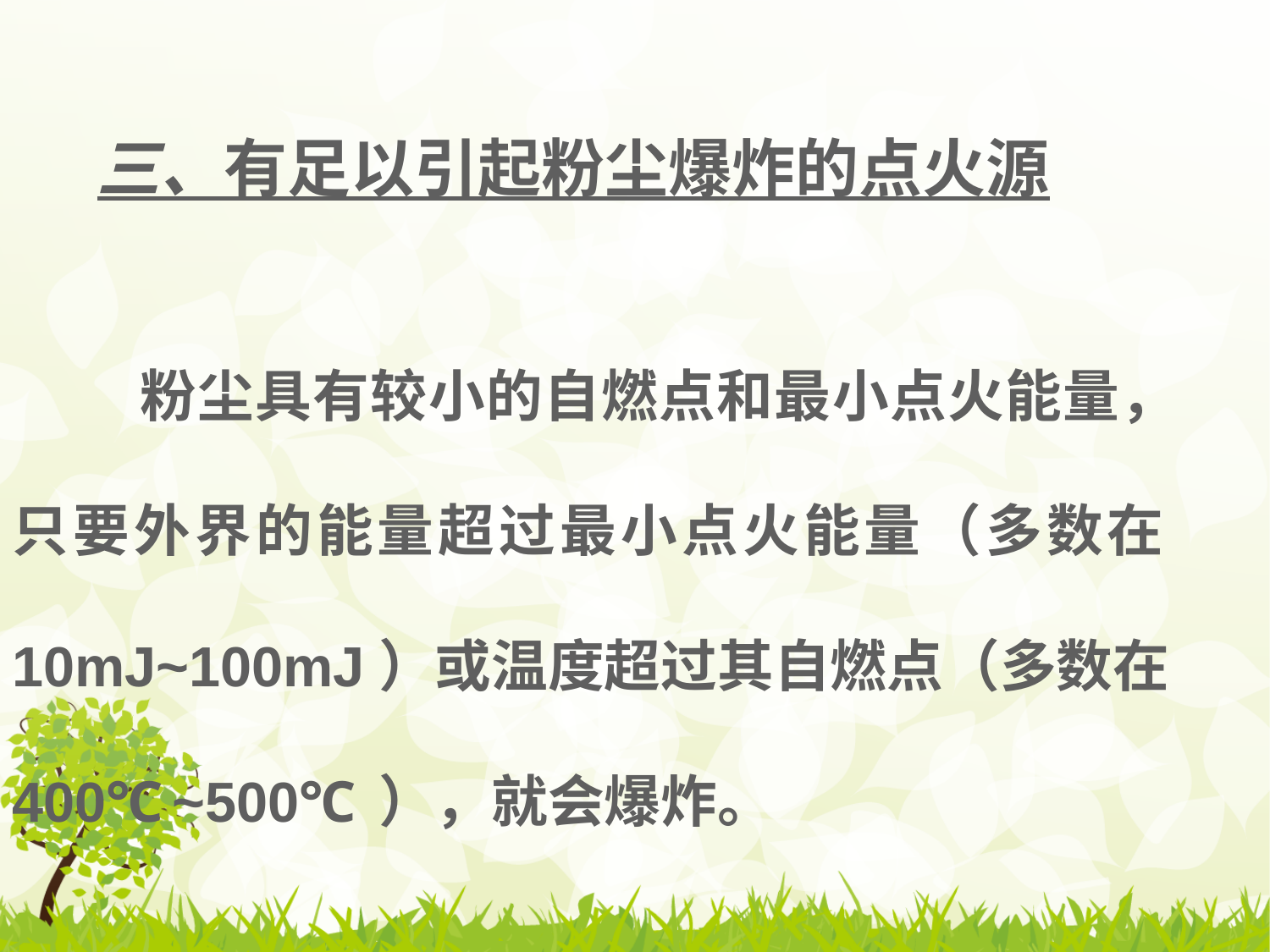

三、有足以引起粉尘爆炸的点火源
        粉尘具有较小的自燃点和最小点火能量，只要外界的能量超过最小点火能量（多数在10mJ~100mJ）或温度超过其自燃点（多数在400℃~500℃），就会爆炸。